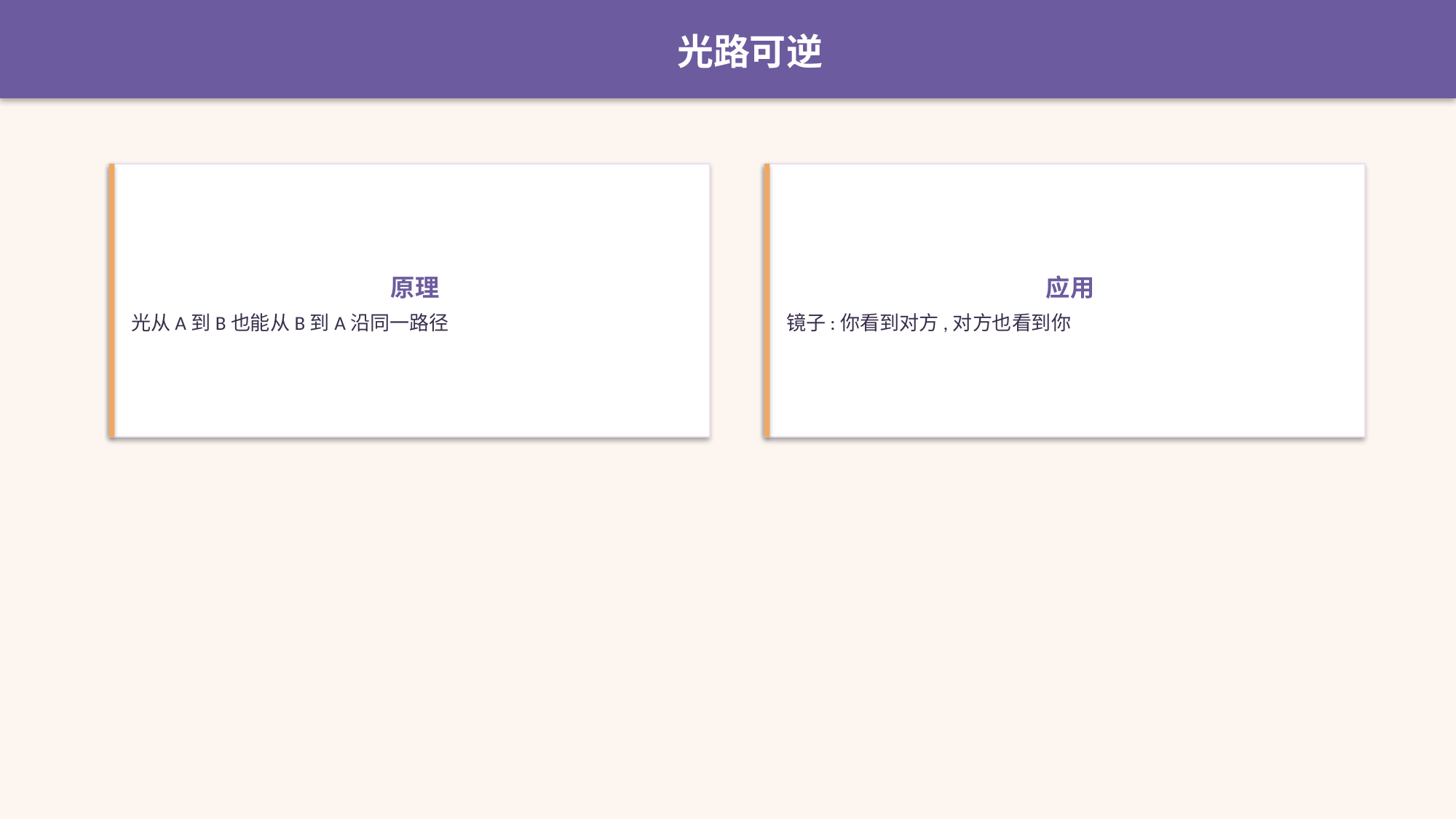

光路可逆
原理
光从A到B也能从B到A沿同一路径

应用
镜子:你看到对方,对方也看到你